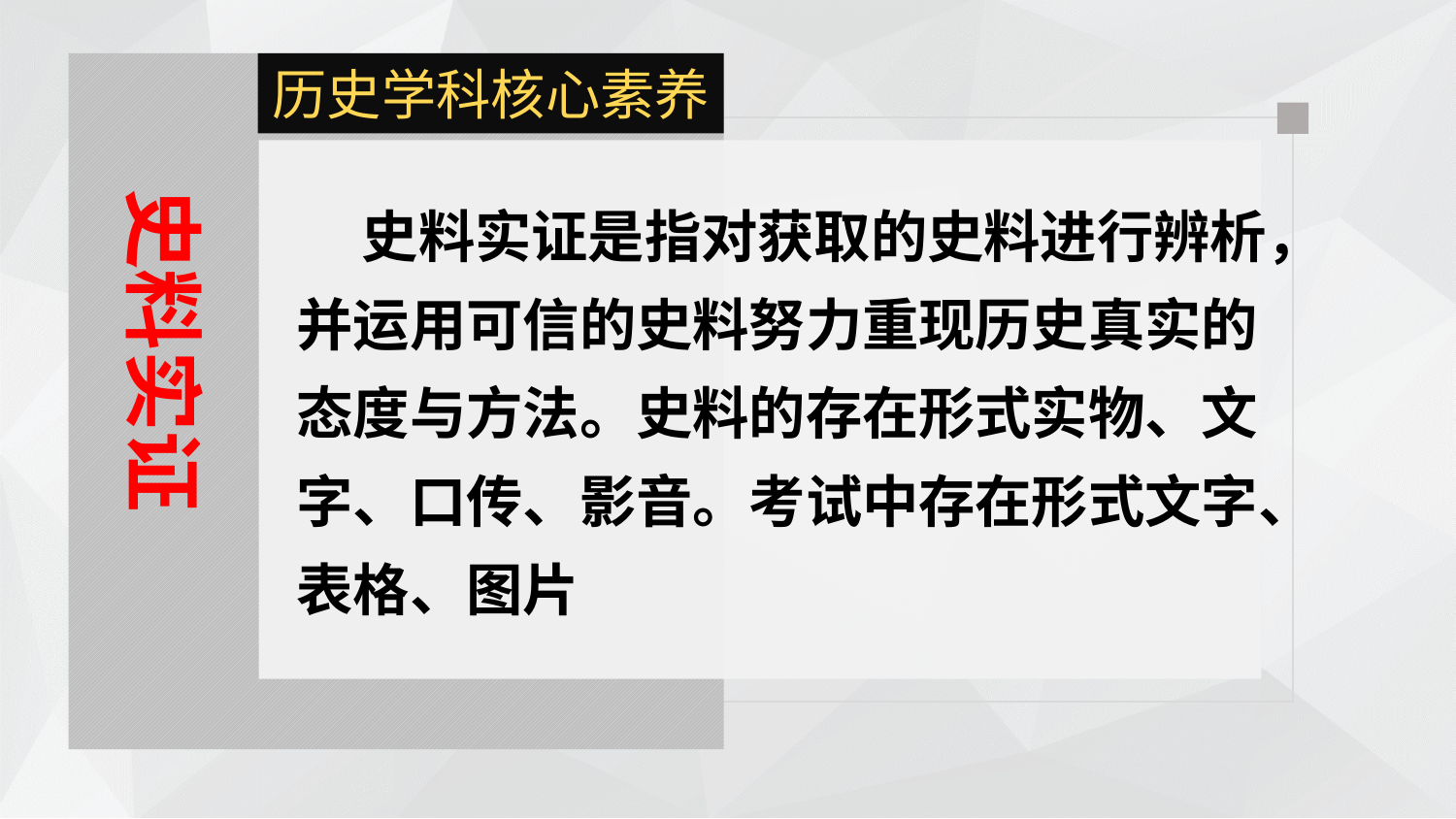

历史学科核心素养

    史料实证是指对获取的史料进行辨析，并运用可信的史料努力重现历史真实的态度与方法。史料的存在形式实物、文字、口传、影音。考试中存在形式文字、表格、图片
史料实证